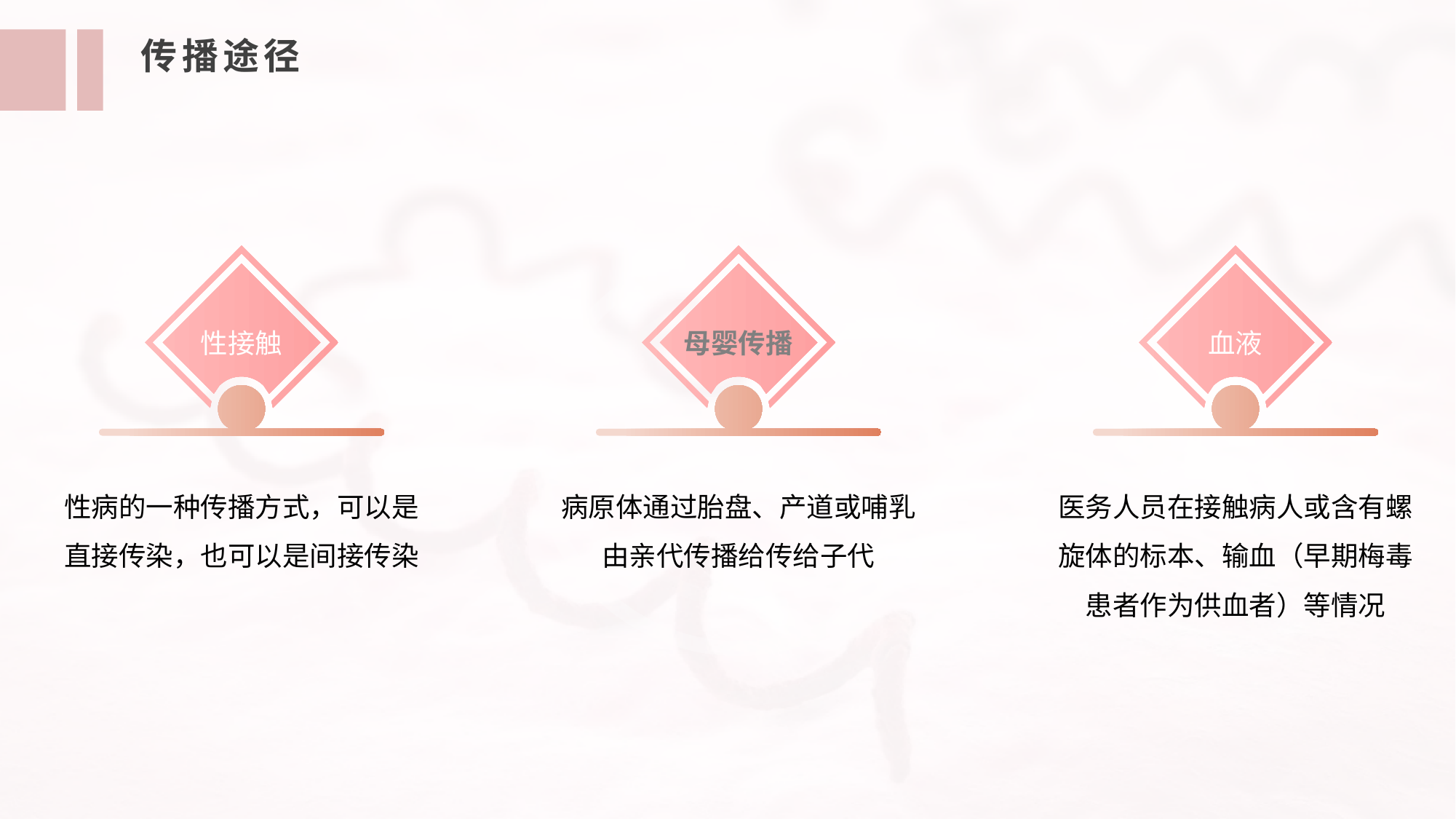

传播途径

性接触

性病的一种传播方式，可以是直接传染，也可以是间接传染

母婴传播

病原体通过胎盘、产道或哺乳由亲代传播给传给子代

血液

医务人员在接触病人或含有螺旋体的标本、输血（早期梅毒患者作为供血者）等情况